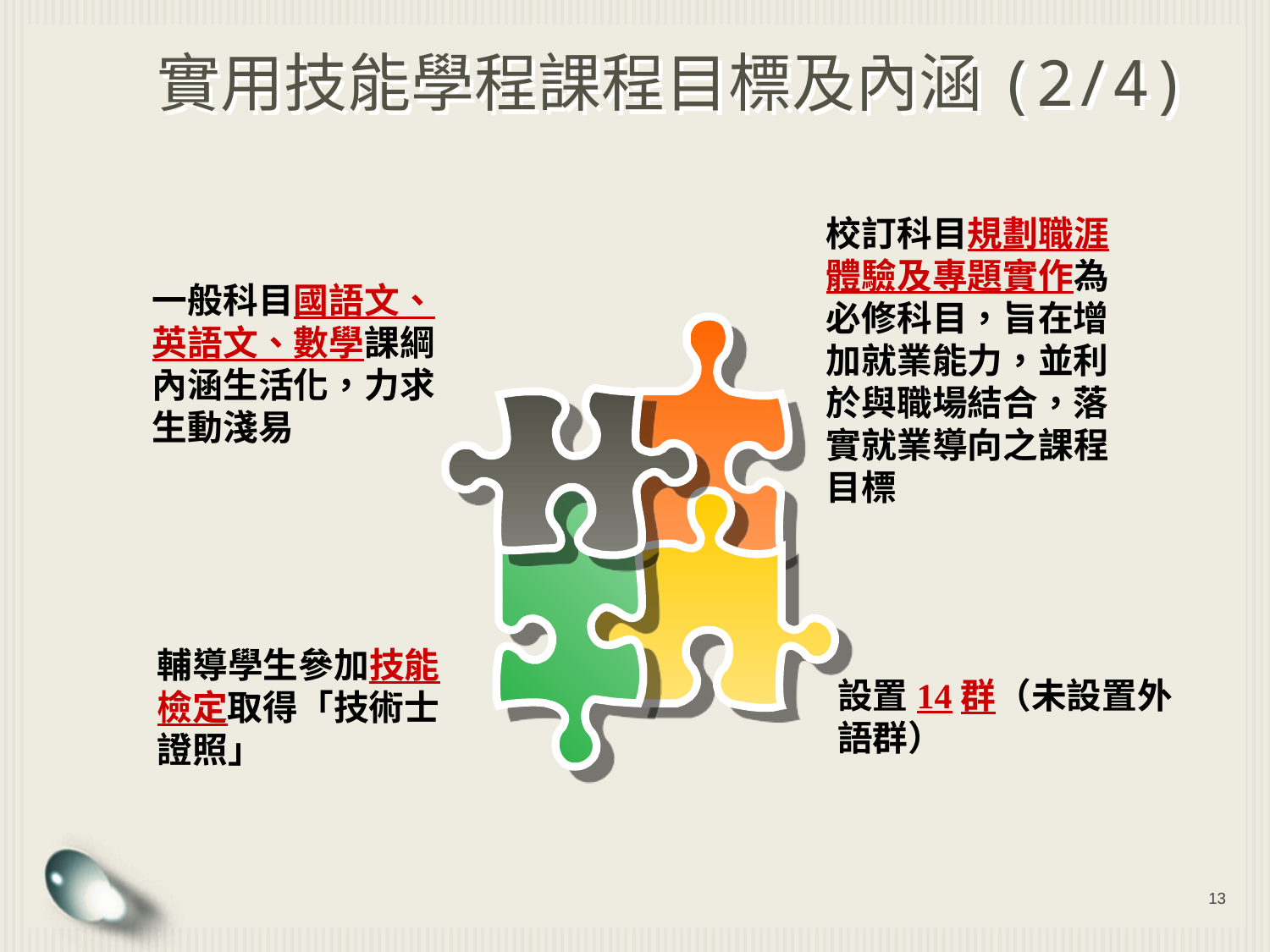

實用技能學程課程目標及內涵(2/4)
校訂科目規劃職涯體驗及專題實作為必修科目，旨在增加就業能力，並利於與職場結合，落實就業導向之課程目標
一般科目國語文、英語文、數學課綱內涵生活化，力求生動淺易

輔導學生參加技能檢定取得「技術士證照」
設置14群（未設置外語群）
13